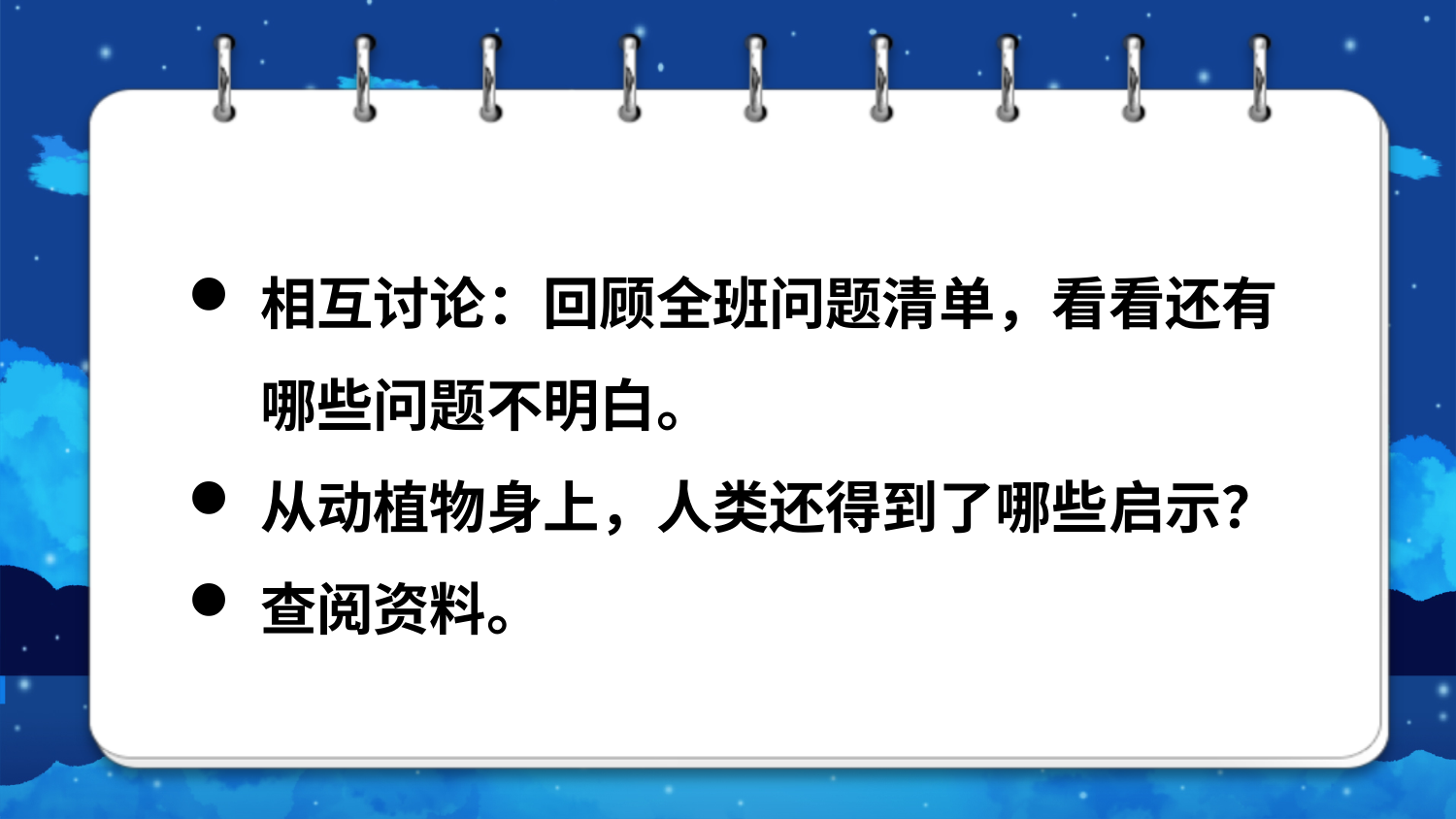

相互讨论：回顾全班问题清单，看看还有哪些问题不明白。
从动植物身上，人类还得到了哪些启示？
查阅资料。